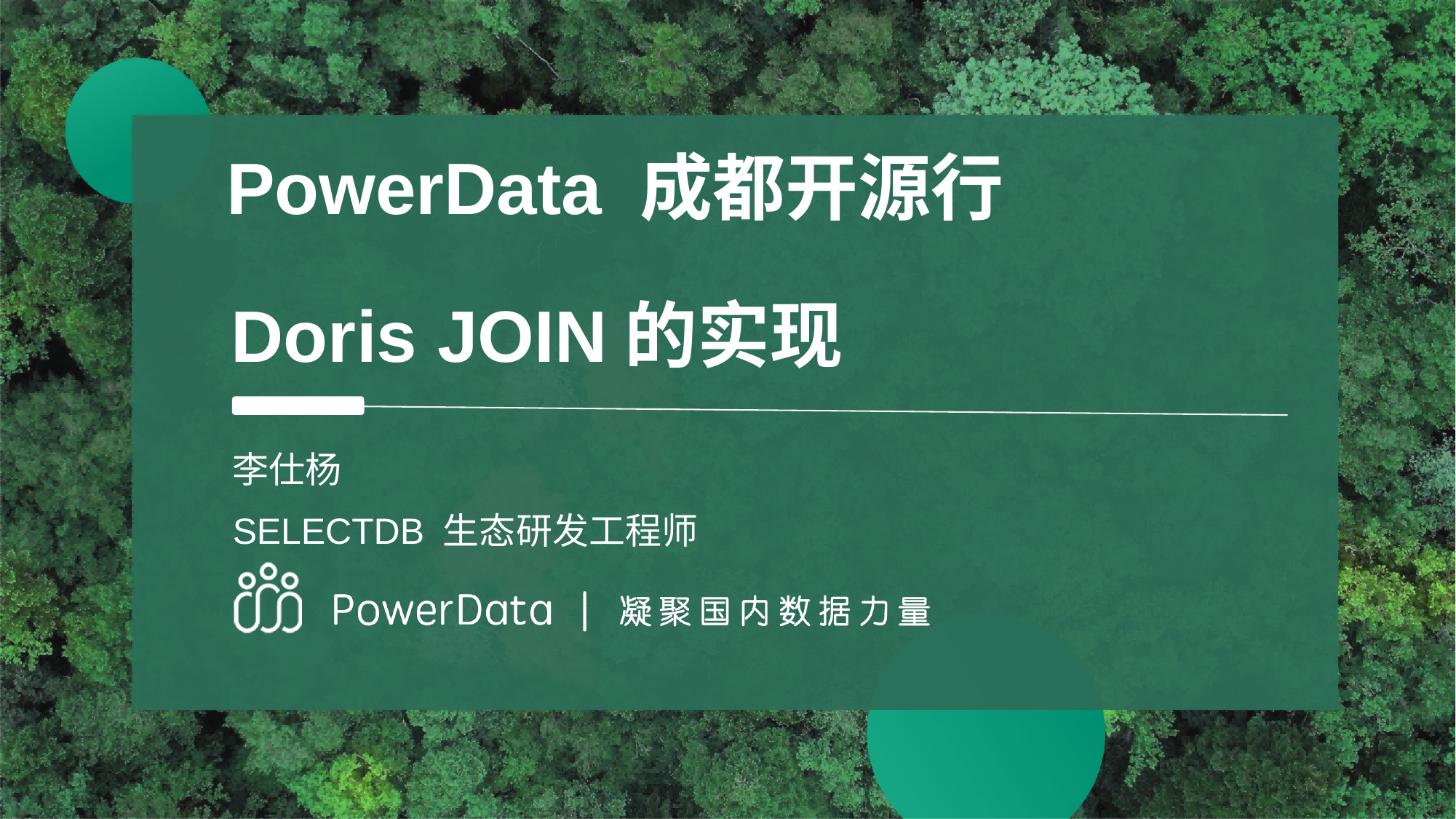

PowerData 成都开源行
分享标题
Doris JOIN的实现
分享人姓名+title

李仕杨
SELECTDB 生态研发工程师